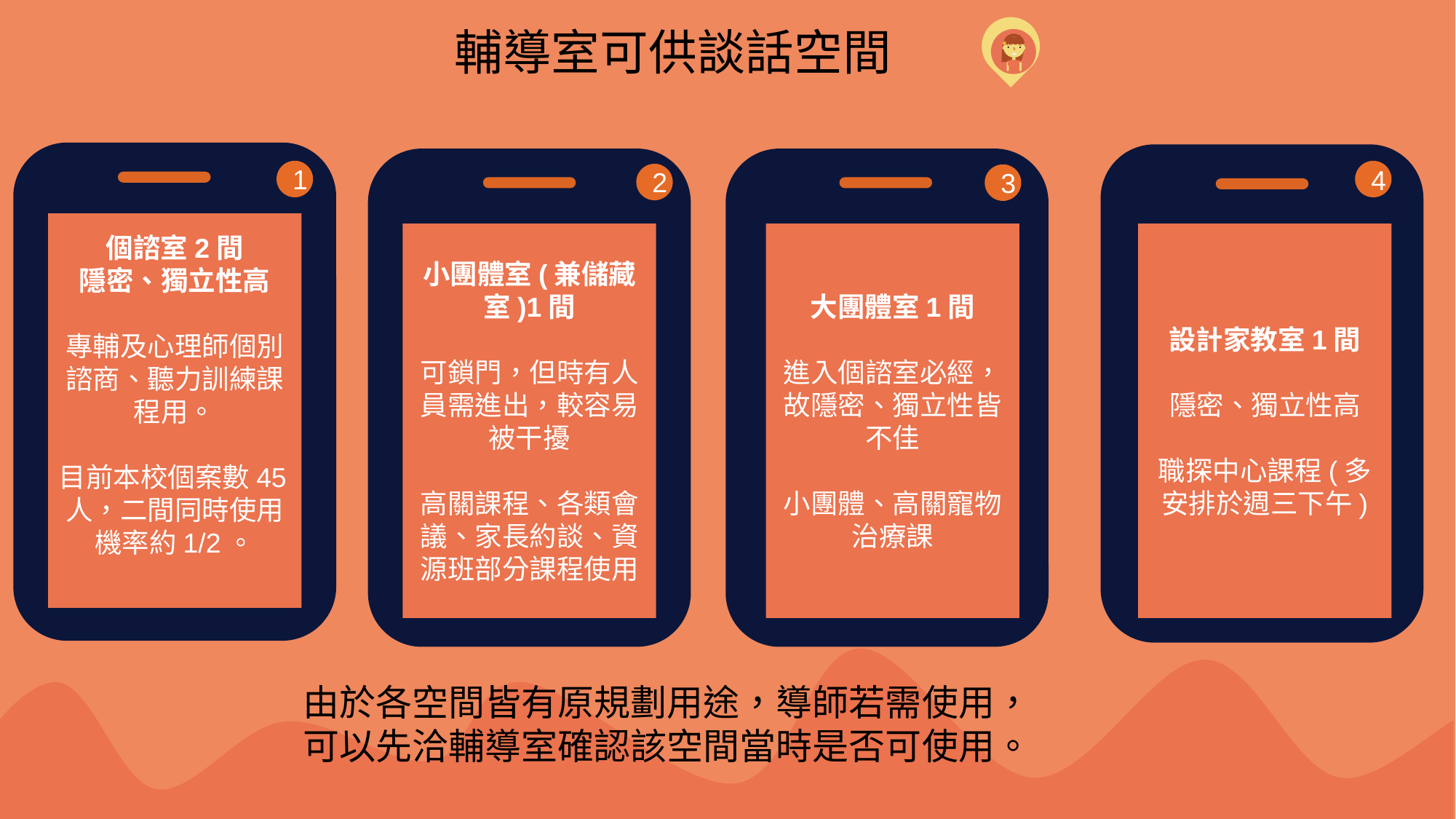

輔導室可供談話空間

1
4
2
3

個諮室2間
隱密、獨立性高

專輔及心理師個別諮商、聽力訓練課程用。
目前本校個案數45人，二間同時使用機率約1/2。

小團體室(兼儲藏室)1間

可鎖門，但時有人員需進出，較容易被干擾

高關課程、各類會議、家長約談、資源班部分課程使用
大團體室1間

進入個諮室必經，故隱密、獨立性皆不佳

小團體、高關寵物治療課
設計家教室1間

隱密、獨立性高

職探中心課程(多安排於週三下午)

由於各空間皆有原規劃用途，導師若需使用，
可以先洽輔導室確認該空間當時是否可使用。